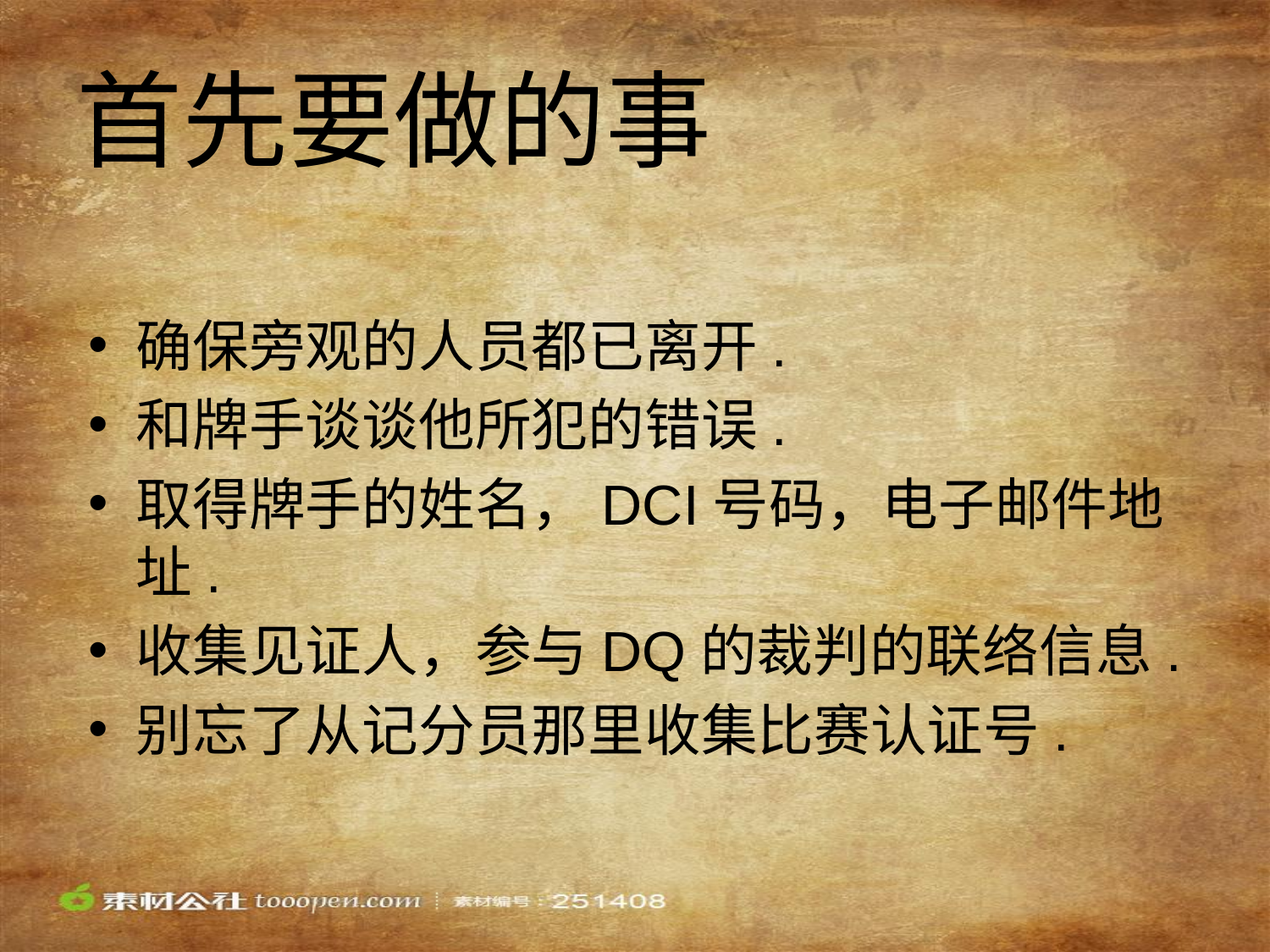

# 首先要做的事
确保旁观的人员都已离开.
和牌手谈谈他所犯的错误.
取得牌手的姓名，DCI号码，电子邮件地址.
收集见证人，参与DQ的裁判的联络信息.
别忘了从记分员那里收集比赛认证号.